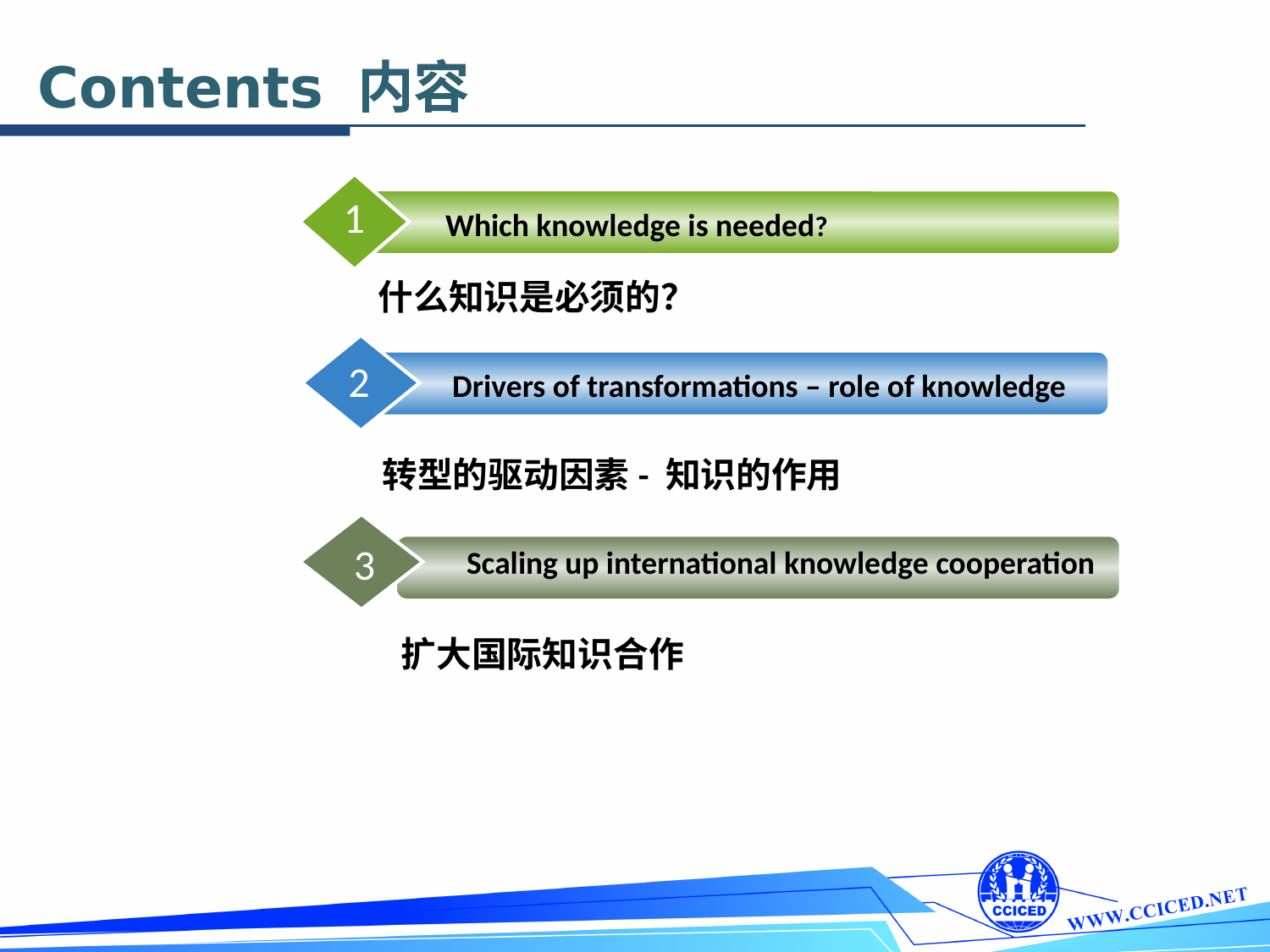

Contents 内容

1

Which knowledge is needed?
什么知识是必须的？

2

Drivers of transformations – role of knowledge
转型的驱动因素- 知识的作用

3

Scaling up international knowledge cooperation
扩大国际知识合作